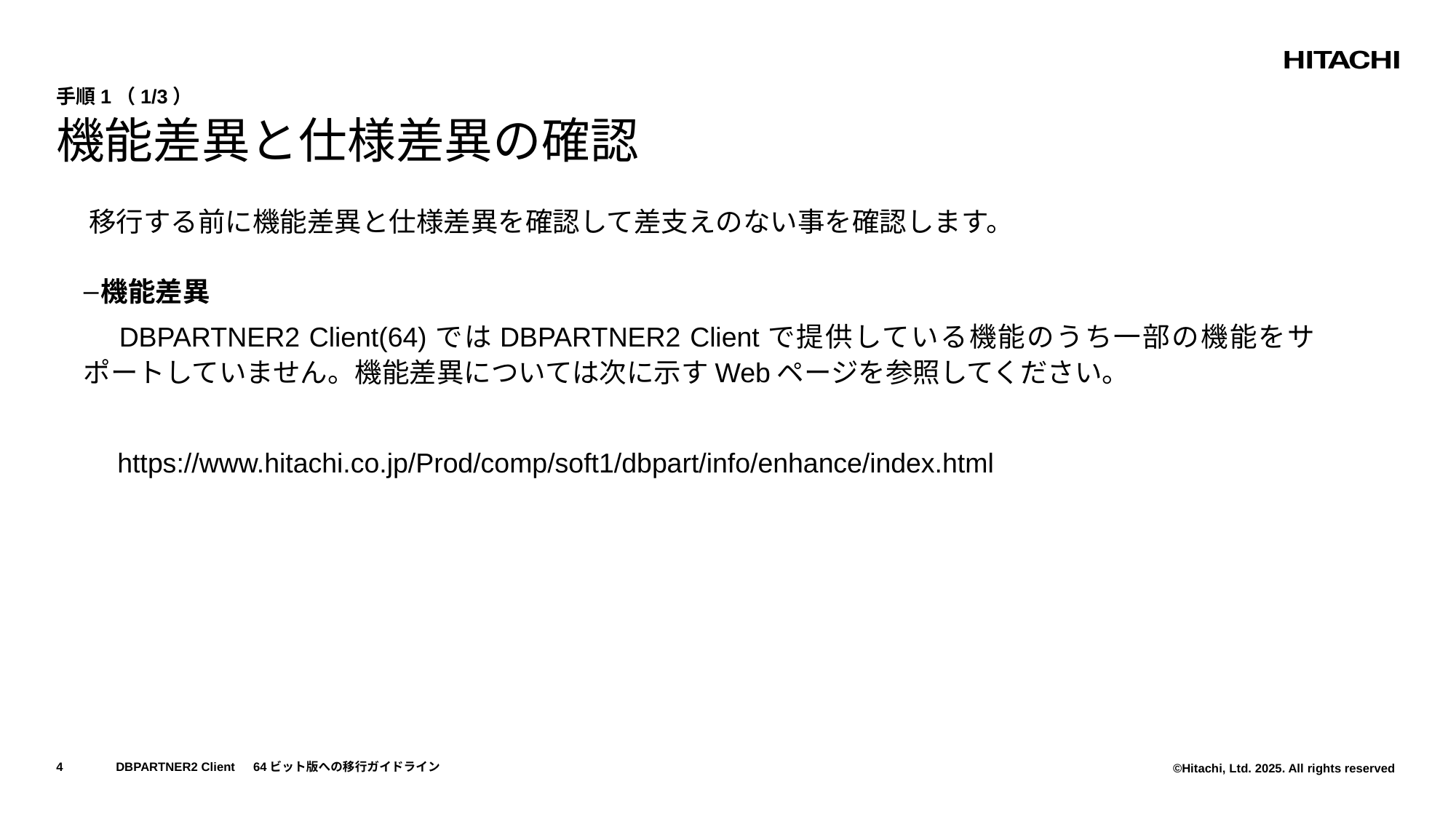

手順1（1/3）
# 機能差異と仕様差異の確認
移行する前に機能差異と仕様差異を確認して差支えのない事を確認します。
機能差異
　DBPARTNER2 Client(64)ではDBPARTNER2 Clientで提供している機能のうち一部の機能をサポートしていません。機能差異については次に示すWebページを参照してください。

　https://www.hitachi.co.jp/Prod/comp/soft1/dbpart/info/enhance/index.html

4
DBPARTNER2 Client　64ビット版への移行ガイドライン